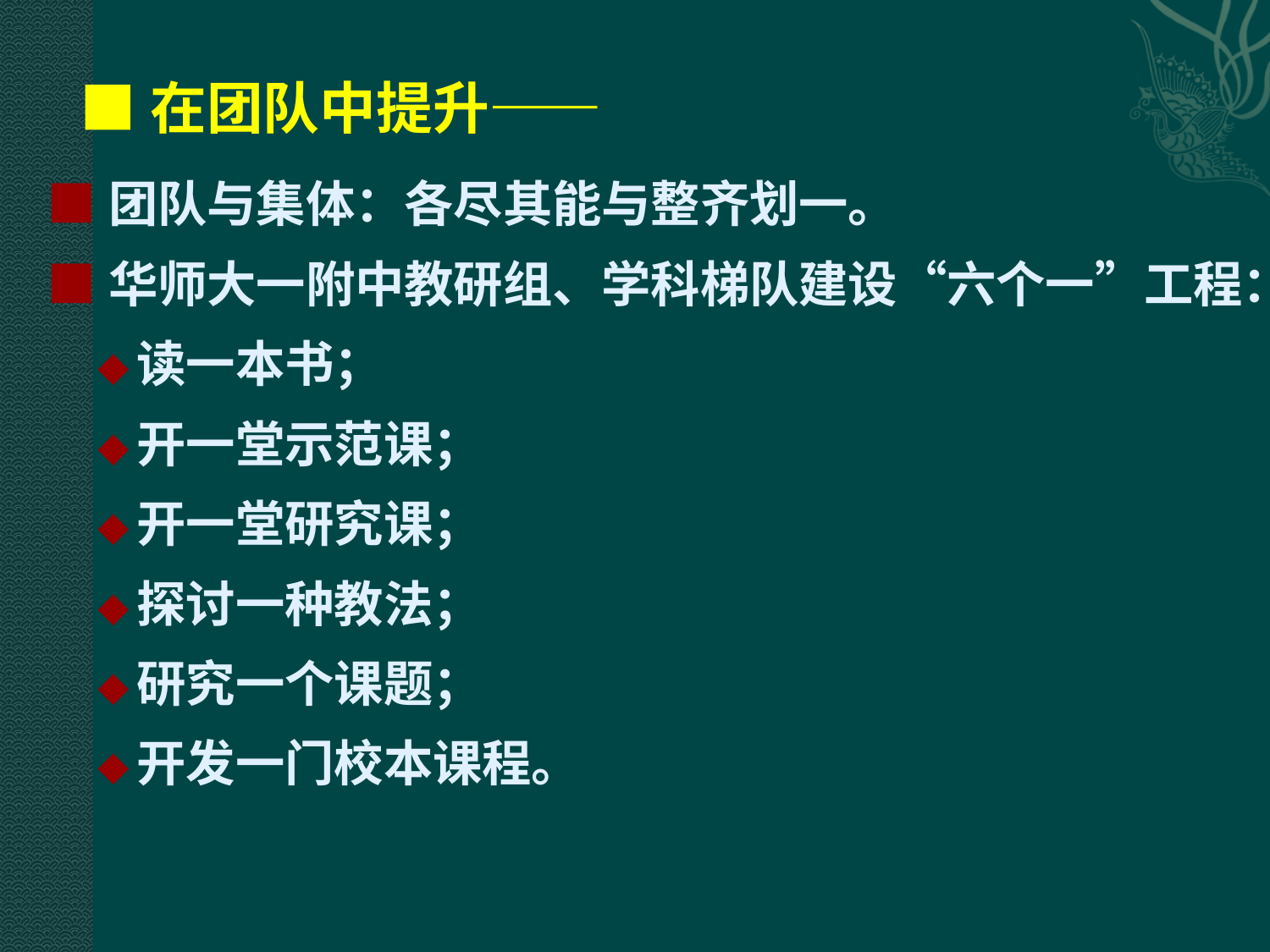

■在团队中提升——
■团队与集体：各尽其能与整齐划一。
■华师大一附中教研组、学科梯队建设“六个一”工程：
       ◆读一本书；
       ◆开一堂示范课；
       ◆开一堂研究课；
       ◆探讨一种教法；
       ◆研究一个课题；
       ◆开发一门校本课程。